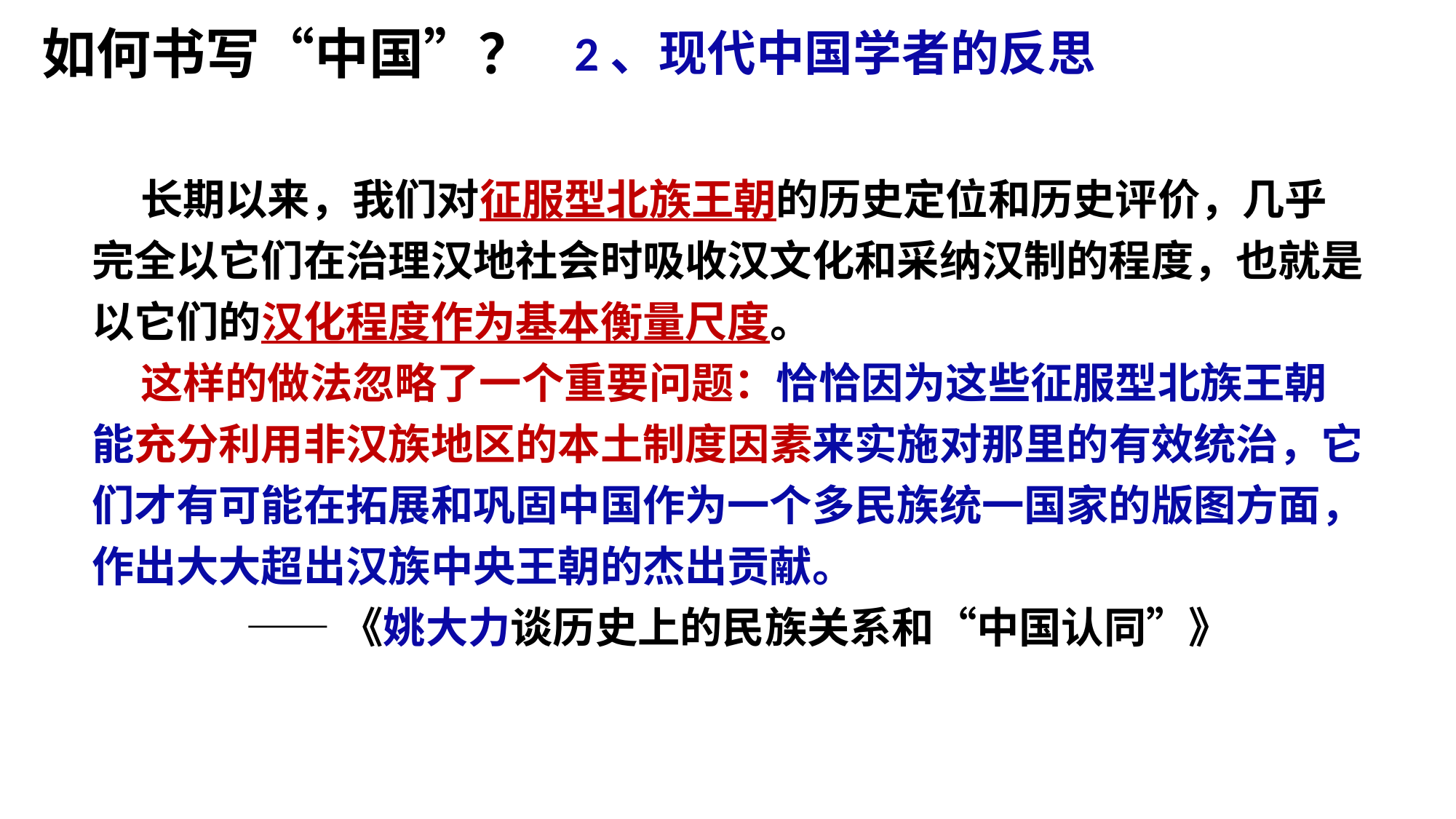

如何书写“中国”？
2、现代中国学者的反思
    长期以来，我们对征服型北族王朝的历史定位和历史评价，几乎
完全以它们在治理汉地社会时吸收汉文化和采纳汉制的程度，也就是
以它们的汉化程度作为基本衡量尺度。
    这样的做法忽略了一个重要问题：恰恰因为这些征服型北族王朝
能充分利用非汉族地区的本土制度因素来实施对那里的有效统治，它
们才有可能在拓展和巩固中国作为一个多民族统一国家的版图方面，
作出大大超出汉族中央王朝的杰出贡献。
                ——《姚大力谈历史上的民族关系和“中国认同”》